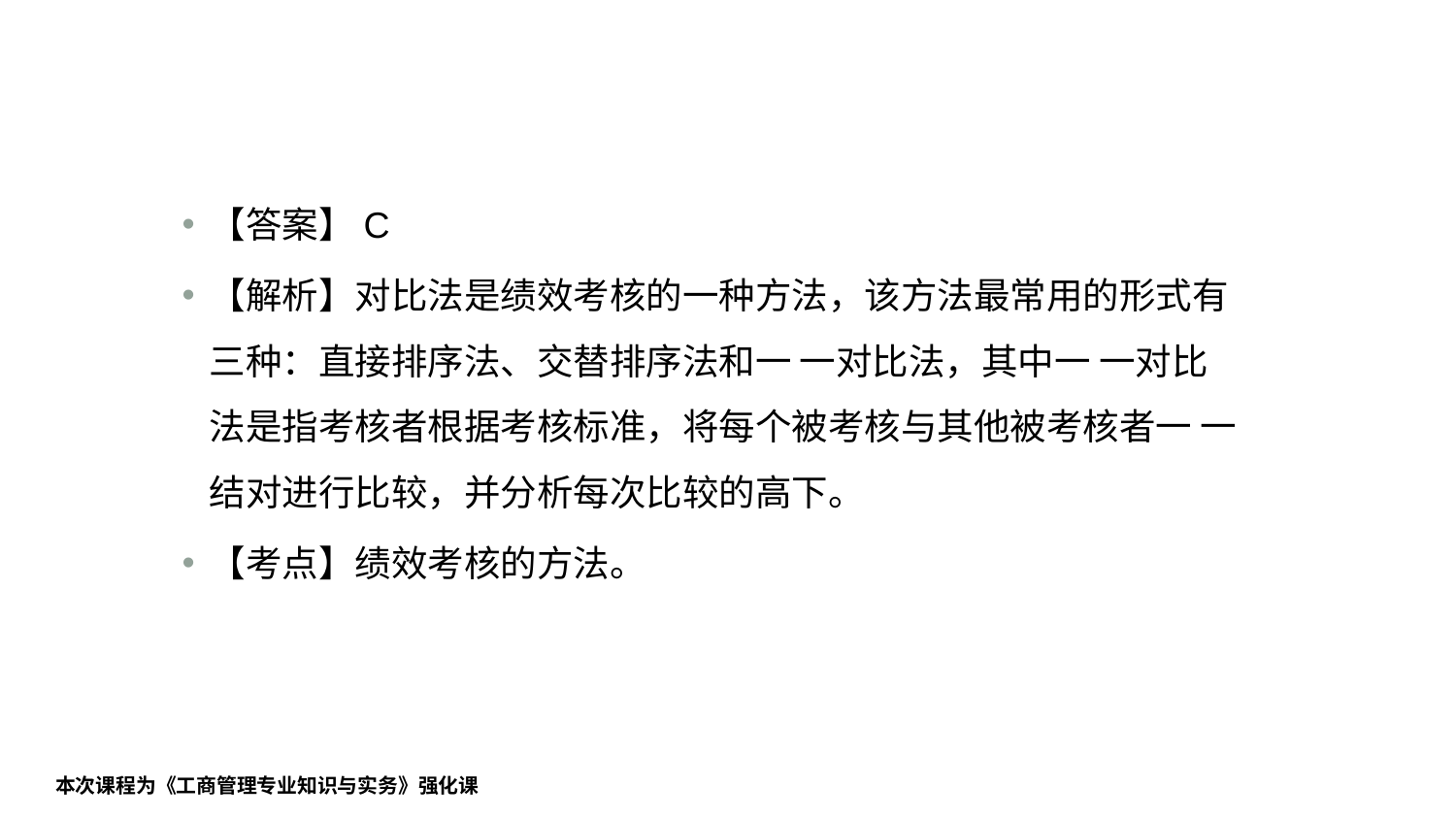

#
【答案】C
【解析】对比法是绩效考核的一种方法，该方法最常用的形式有三种：直接排序法、交替排序法和一 一对比法，其中一 一对比法是指考核者根据考核标准，将每个被考核与其他被考核者一 一结对进行比较，并分析每次比较的高下。
【考点】绩效考核的方法。